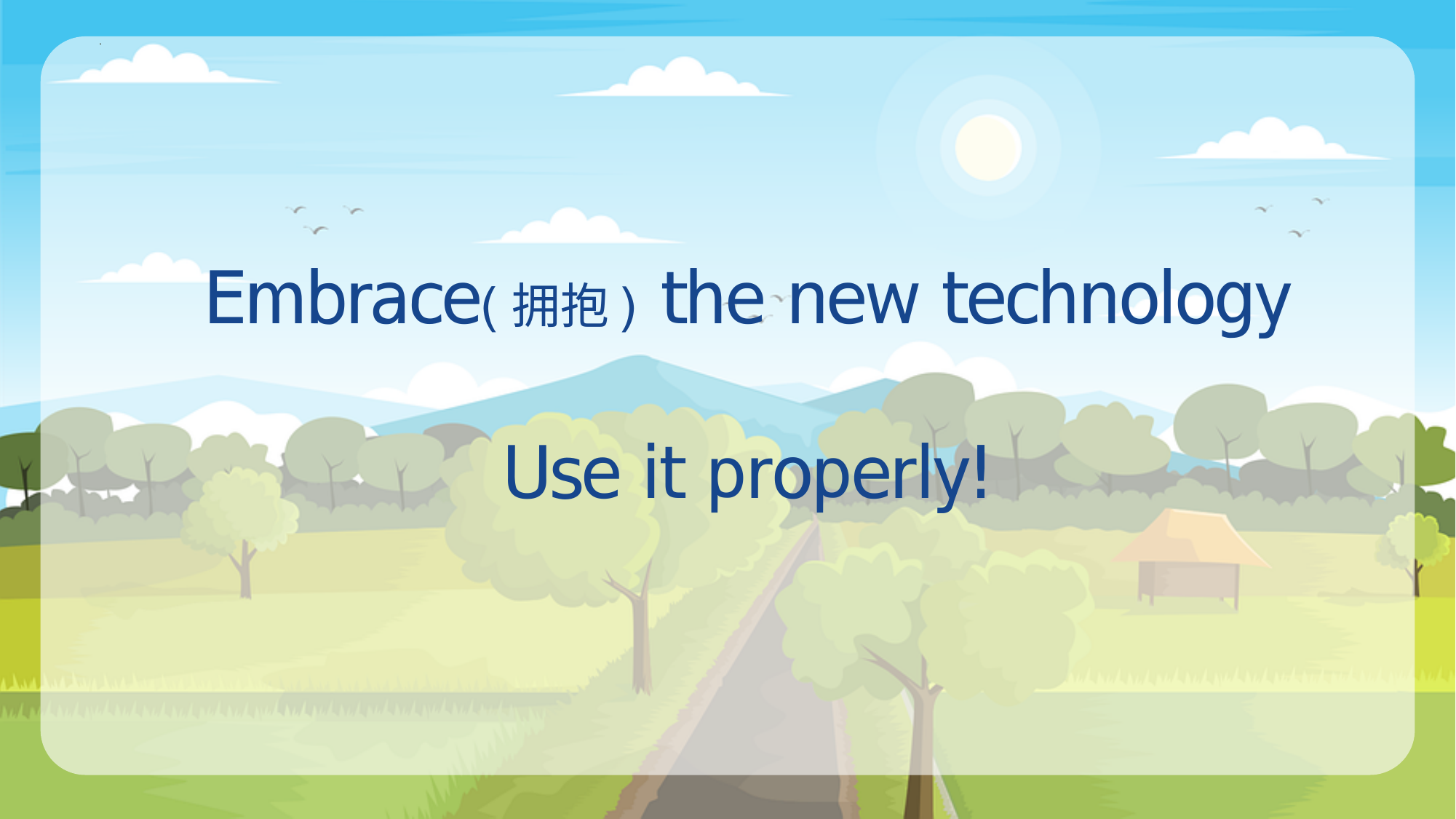

Embrace(拥抱) the new technology

Use it properly!